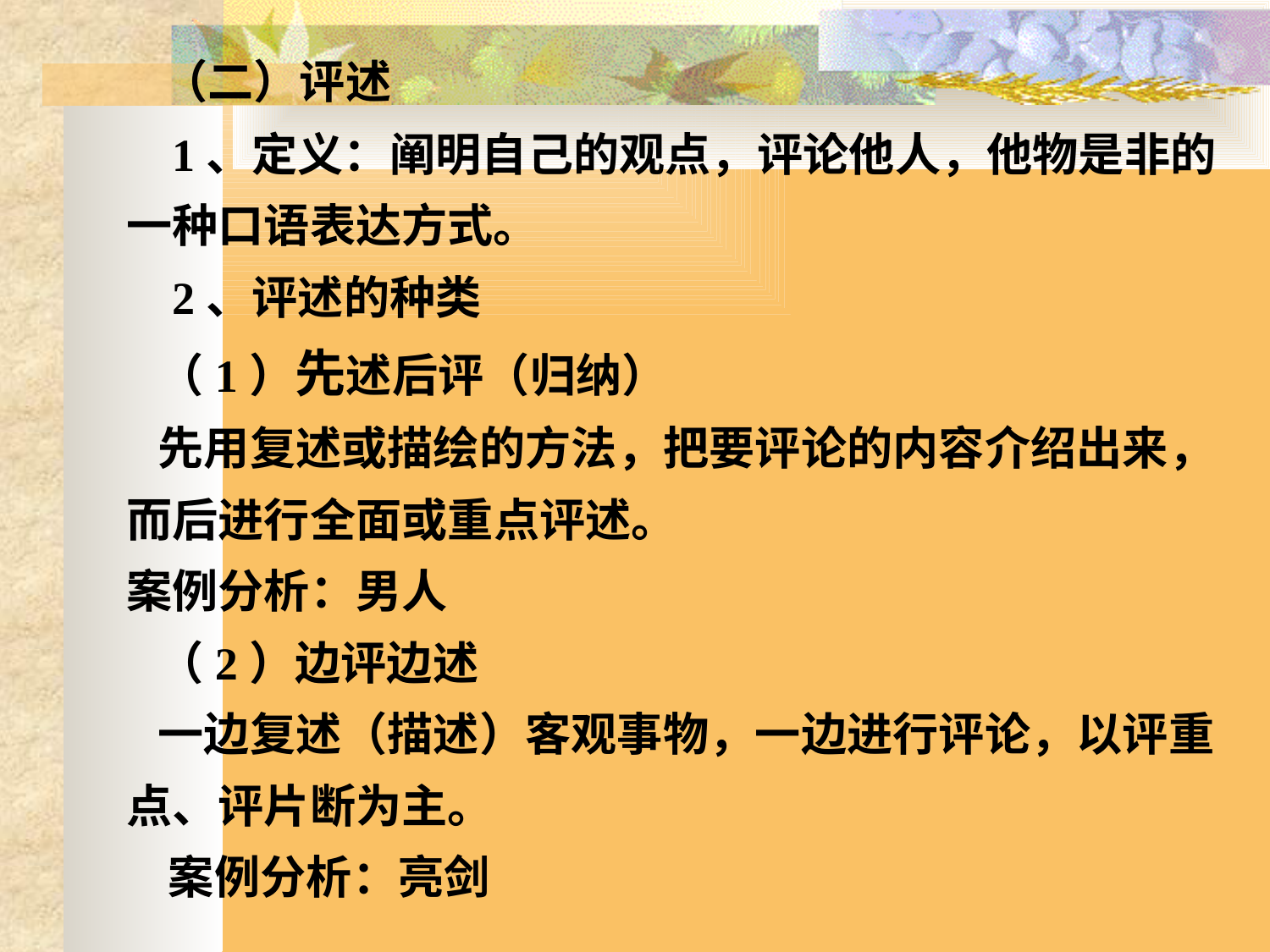

（二）评述
    1、定义：阐明自己的观点，评论他人，他物是非的一种口语表达方式。
    2、评述的种类
  （1）先述后评（归纳）
  先用复述或描绘的方法，把要评论的内容介绍出来，而后进行全面或重点评述。
案例分析：男人
  （2）边评边述
  一边复述（描述）客观事物，一边进行评论，以评重点、评片断为主。
   案例分析：亮剑